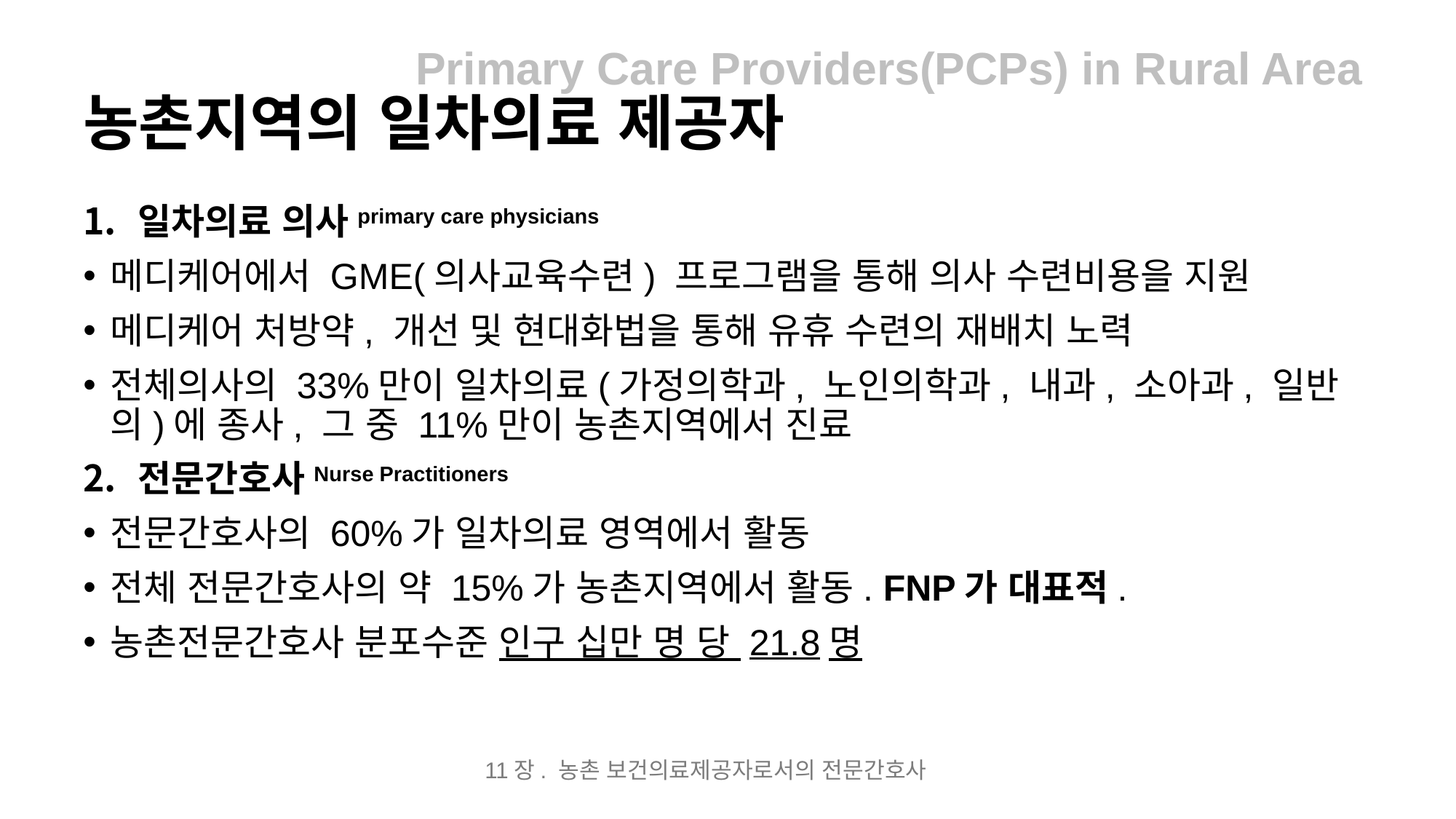

# Primary Care Providers(PCPs) in Rural Area
농촌지역의 일차의료 제공자
일차의료 의사primary care physicians
메디케어에서 GME(의사교육수련) 프로그램을 통해 의사 수련비용을 지원
메디케어 처방약, 개선 및 현대화법을 통해 유휴 수련의 재배치 노력
전체의사의 33%만이 일차의료(가정의학과, 노인의학과, 내과, 소아과, 일반의)에 종사, 그 중 11%만이 농촌지역에서 진료
전문간호사Nurse Practitioners
전문간호사의 60%가 일차의료 영역에서 활동
전체 전문간호사의 약 15%가 농촌지역에서 활동. FNP가 대표적.
농촌전문간호사 분포수준 인구 십만 명 당 21.8명
11장. 농촌 보건의료제공자로서의 전문간호사